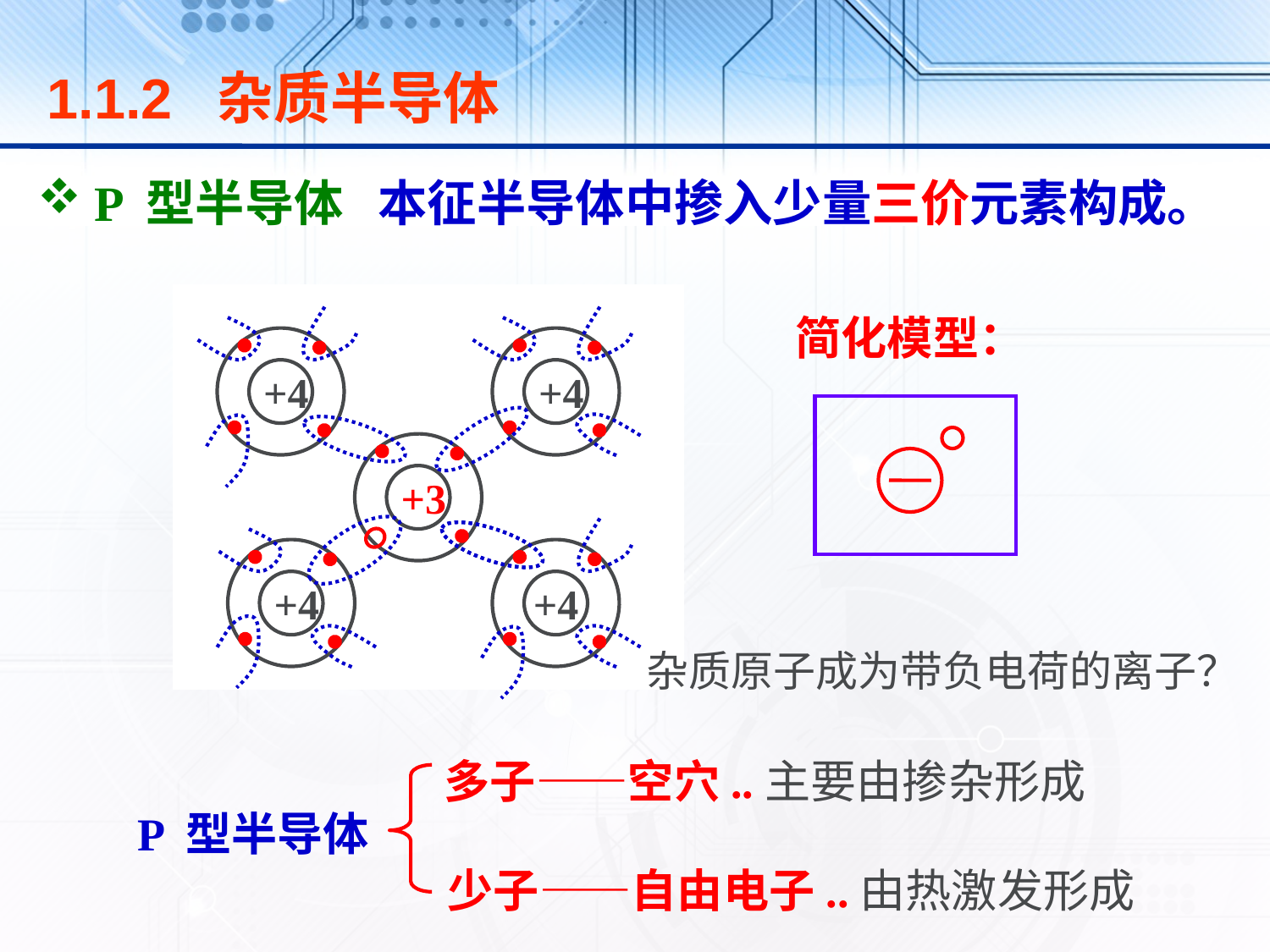

1.1.2  杂质半导体

 P 型半导体
本征半导体中掺入少量三价元素构成。

+4

+4

+3

+4

+4

简化模型：

杂质原子成为带负电荷的离子？
多子——空穴..主要由掺杂形成

P 型半导体
少子——自由电子..由热激发形成